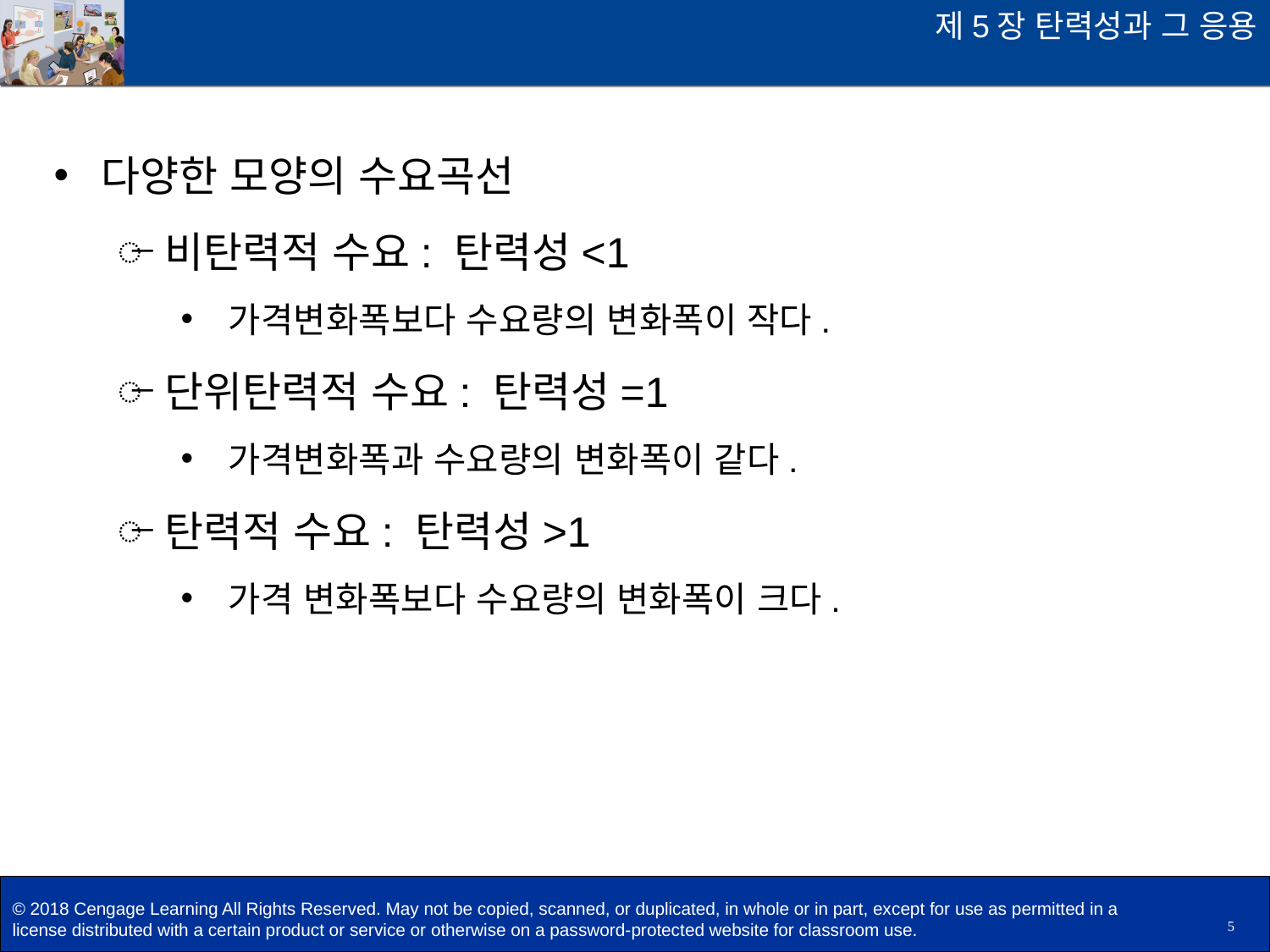

제5장 탄력성과 그 응용
다양한 모양의 수요곡선
비탄력적 수요: 탄력성<1
가격변화폭보다 수요량의 변화폭이 작다.
단위탄력적 수요: 탄력성=1
가격변화폭과 수요량의 변화폭이 같다.
탄력적 수요: 탄력성>1
가격 변화폭보다 수요량의 변화폭이 크다.